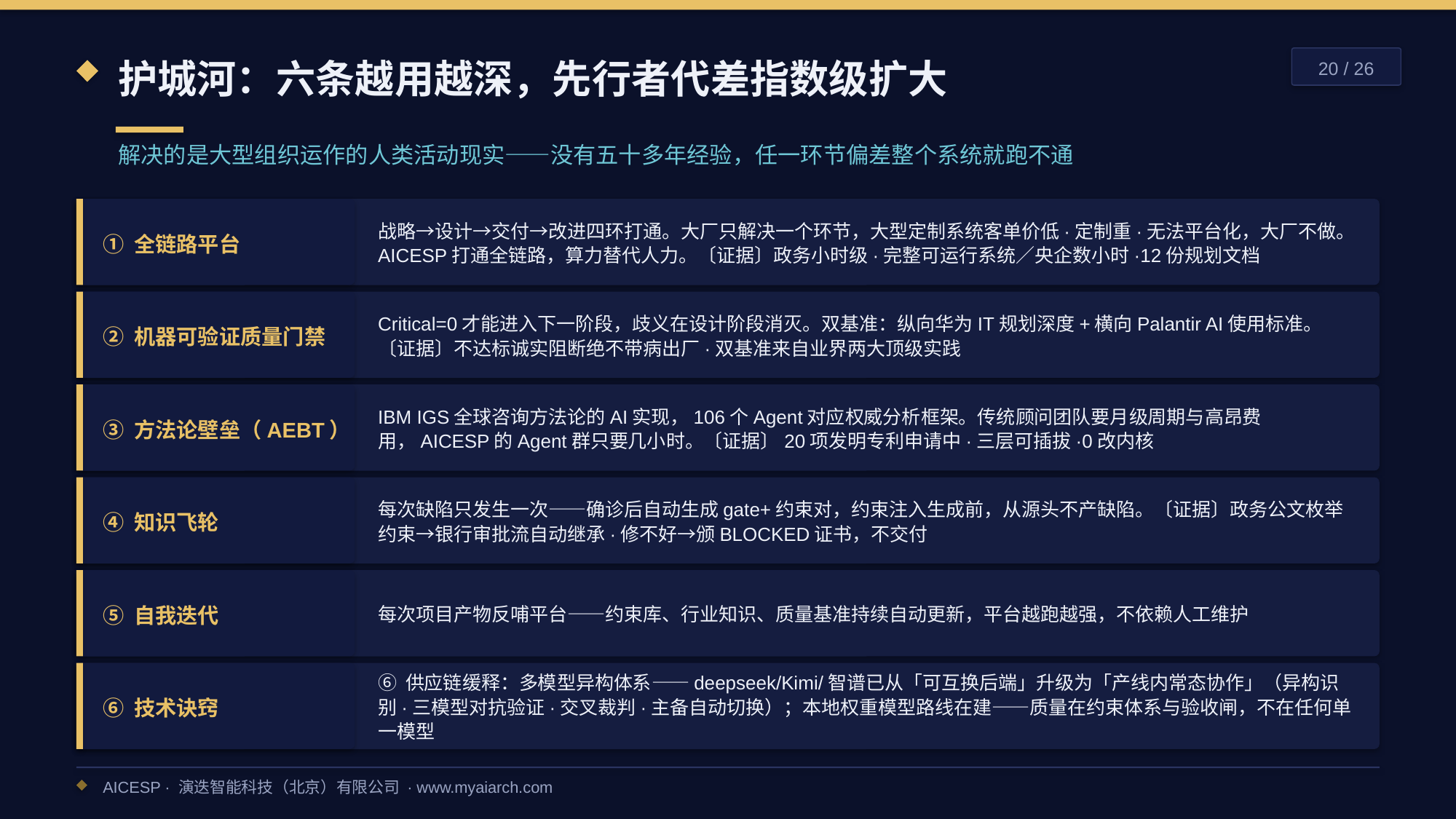

护城河：六条越用越深，先行者代差指数级扩大

20 / 26

解决的是大型组织运作的人类活动现实——没有五十多年经验，任一环节偏差整个系统就跑不通

① 全链路平台
战略→设计→交付→改进四环打通。大厂只解决一个环节，大型定制系统客单价低·定制重·无法平台化，大厂不做。AICESP打通全链路，算力替代人力。〔证据〕政务小时级·完整可运行系统／央企数小时·12份规划文档

② 机器可验证质量门禁
Critical=0才能进入下一阶段，歧义在设计阶段消灭。双基准：纵向华为IT规划深度+横向Palantir AI使用标准。〔证据〕不达标诚实阻断绝不带病出厂·双基准来自业界两大顶级实践

③ 方法论壁垒（AEBT）
IBM IGS全球咨询方法论的AI实现，106个Agent对应权威分析框架。传统顾问团队要月级周期与高昂费用，AICESP的Agent群只要几小时。〔证据〕20项发明专利申请中·三层可插拔·0改内核

④ 知识飞轮
每次缺陷只发生一次——确诊后自动生成gate+约束对，约束注入生成前，从源头不产缺陷。〔证据〕政务公文枚举约束→银行审批流自动继承·修不好→颁BLOCKED证书，不交付

⑤ 自我迭代
每次项目产物反哺平台——约束库、行业知识、质量基准持续自动更新，平台越跑越强，不依赖人工维护

⑥ 技术诀窍
⑥ 供应链缓释：多模型异构体系——deepseek/Kimi/智谱已从「可互换后端」升级为「产线内常态协作」（异构识别·三模型对抗验证·交叉裁判·主备自动切换）；本地权重模型路线在建——质量在约束体系与验收闸，不在任何单一模型

AICESP · 演迭智能科技（北京）有限公司 · www.myaiarch.com